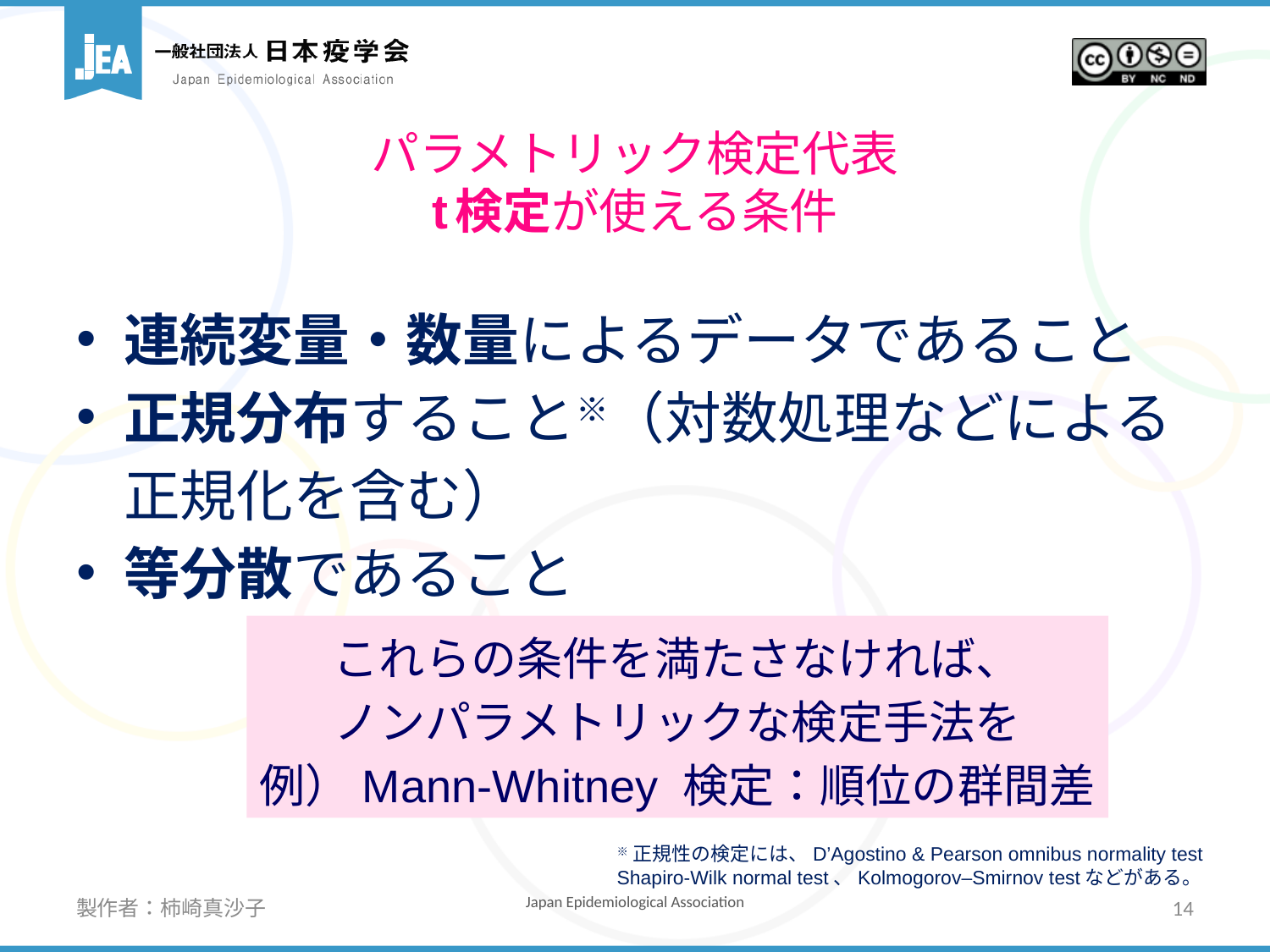

# パラメトリック検定代表 t検定が使える条件
連続変量・数量によるデータであること
正規分布すること※（対数処理などによる正規化を含む）
等分散であること

これらの条件を満たさなければ、
ノンパラメトリックな検定手法を
例）Mann-Whitney 検定：順位の群間差
※正規性の検定には、D’Agostino & Pearson omnibus normality test
Shapiro-Wilk normal test、Kolmogorov–Smirnov testなどがある。
製作者：柿崎真沙子
14